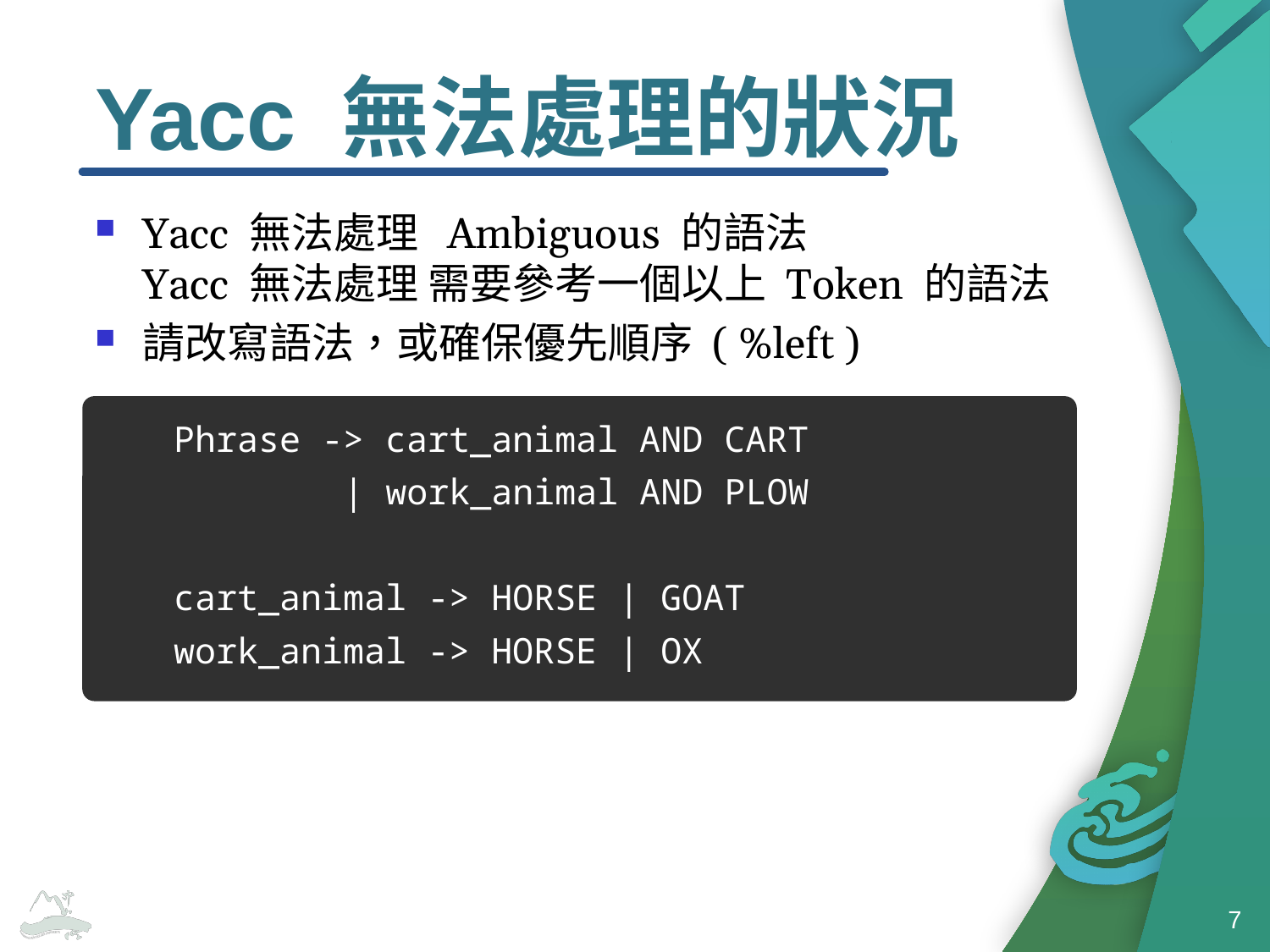

# Yacc 無法處理的狀況
Yacc 無法處理  Ambiguous 的語法
Yacc 無法處理 需要參考一個以上 Token 的語法
請改寫語法，或確保優先順序 ( %left )

Phrase -> cart_animal AND CART
        | work_animal AND PLOW

cart_animal -> HORSE | GOAT
work_animal -> HORSE | OX